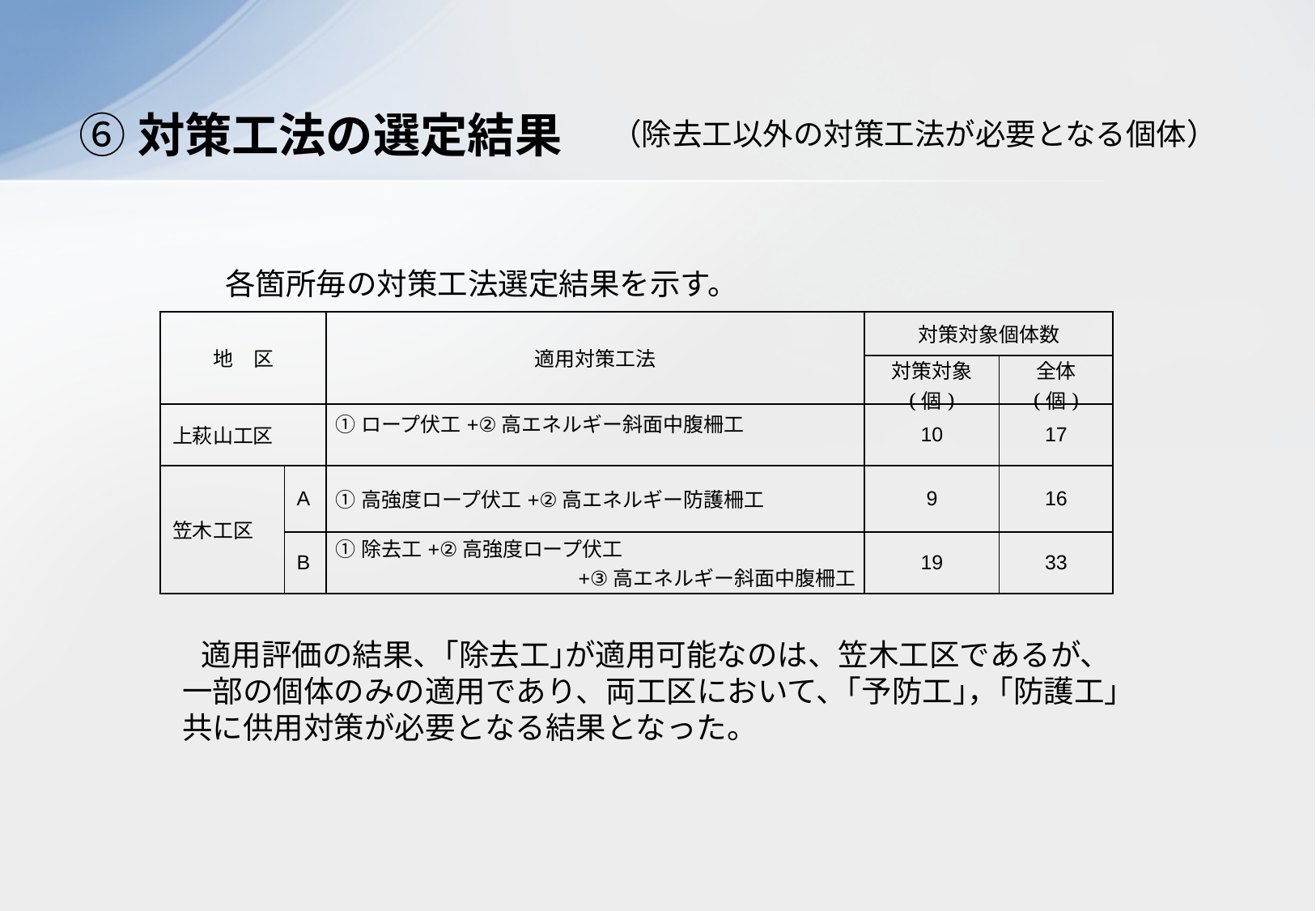

⑥対策工法の選定結果
（除去工以外の対策工法が必要となる個体）
＜＞
各箇所毎の対策工法選定結果を示す。
| 地　区 |  | 適用対策工法 | 対策対象個体数 |  |
| --- | --- | --- | --- | --- |
|  |  |  | 対策対象 (個) | 全体 (個) |
| 上萩山工区 |  | ①ロープ伏工+②高エネルギー斜面中腹柵工 | 10 | 17 |
| 笠木工区 | A | ①高強度ロープ伏工+②高エネルギー防護柵工 | 9 | 16 |
|  | B | ①除去工+②高強度ロープ伏工 +③高エネルギー斜面中腹柵工 | 19 | 33 |
適用評価の結果、｢除去工｣が適用可能なのは、笠木工区であるが、一部の個体のみの適用であり、両工区において、｢予防工｣，｢防護工｣共に供用対策が必要となる結果となった。